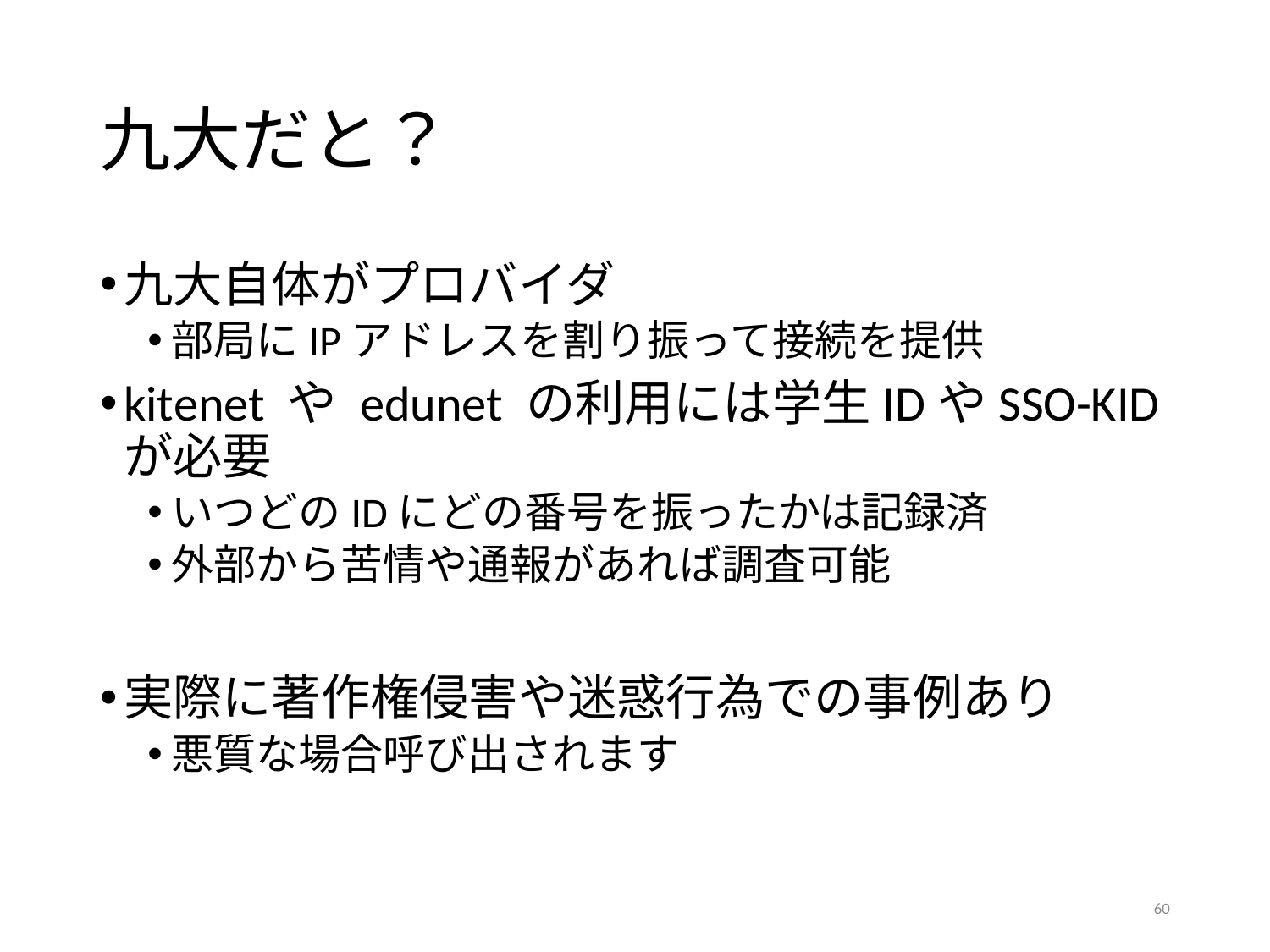

# 九大だと？
九大自体がプロバイダ
部局にIPアドレスを割り振って接続を提供
kitenet や edunet の利用には学生IDやSSO-KIDが必要
いつどのIDにどの番号を振ったかは記録済
外部から苦情や通報があれば調査可能

実際に著作権侵害や迷惑行為での事例あり
悪質な場合呼び出されます
60